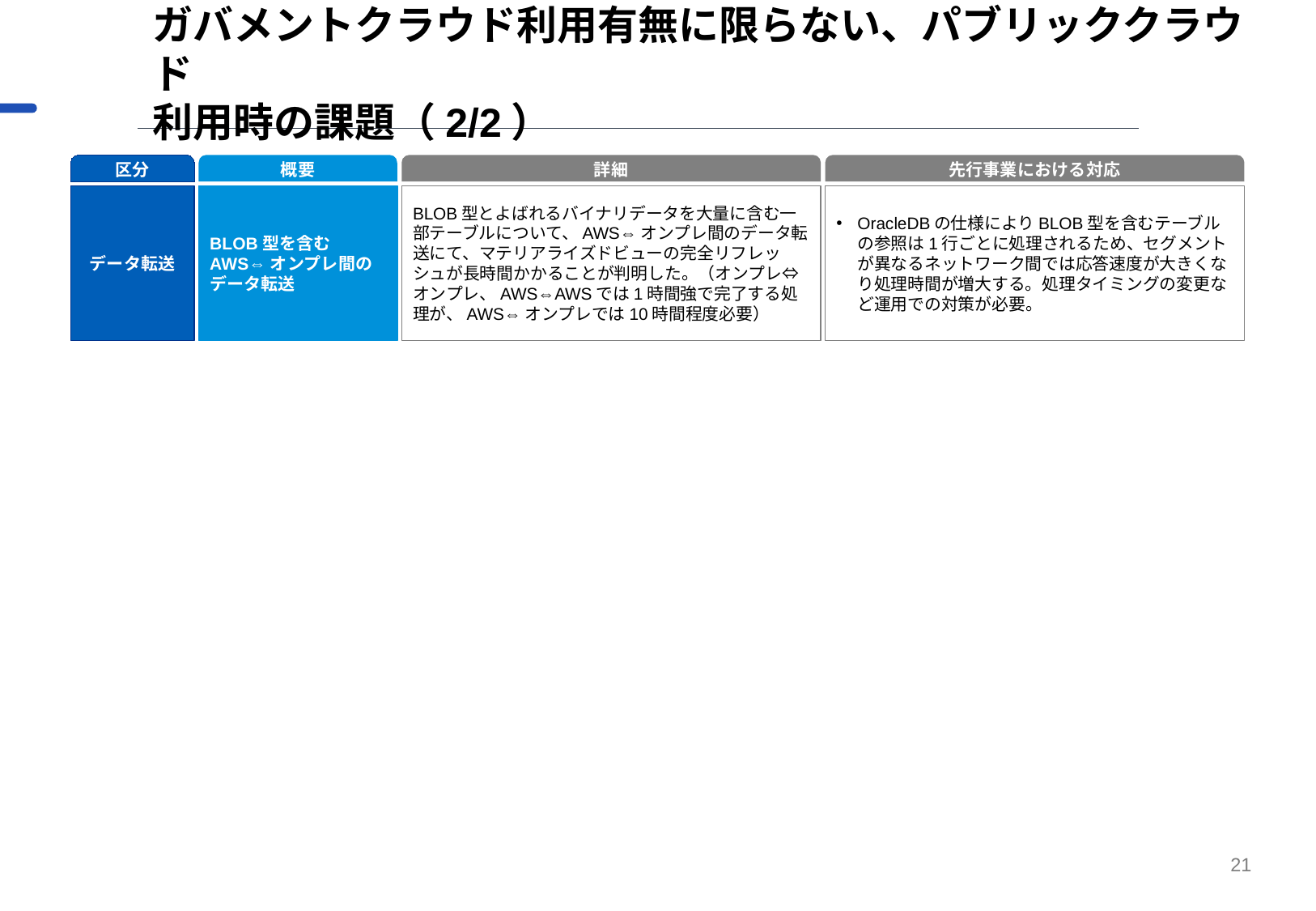

ガバメントクラウド利用有無に限らない、パブリッククラウド
利用時の課題（2/2）
区分
概要
詳細
先行事業における対応
データ転送
BLOB型を含むAWS⇔オンプレ間のデータ転送
BLOB型とよばれるバイナリデータを大量に含む一部テーブルについて、AWS⇔オンプレ間のデータ転送にて、マテリアライズドビューの完全リフレッシュが長時間かかることが判明した。（オンプレ⇔オンプレ、AWS⇔AWSでは1時間強で完了する処理が、AWS⇔オンプレでは10時間程度必要）
OracleDBの仕様によりBLOB型を含むテーブルの参照は1行ごとに処理されるため、セグメントが異なるネットワーク間では応答速度が大きくなり処理時間が増大する。処理タイミングの変更など運用での対策が必要。
21